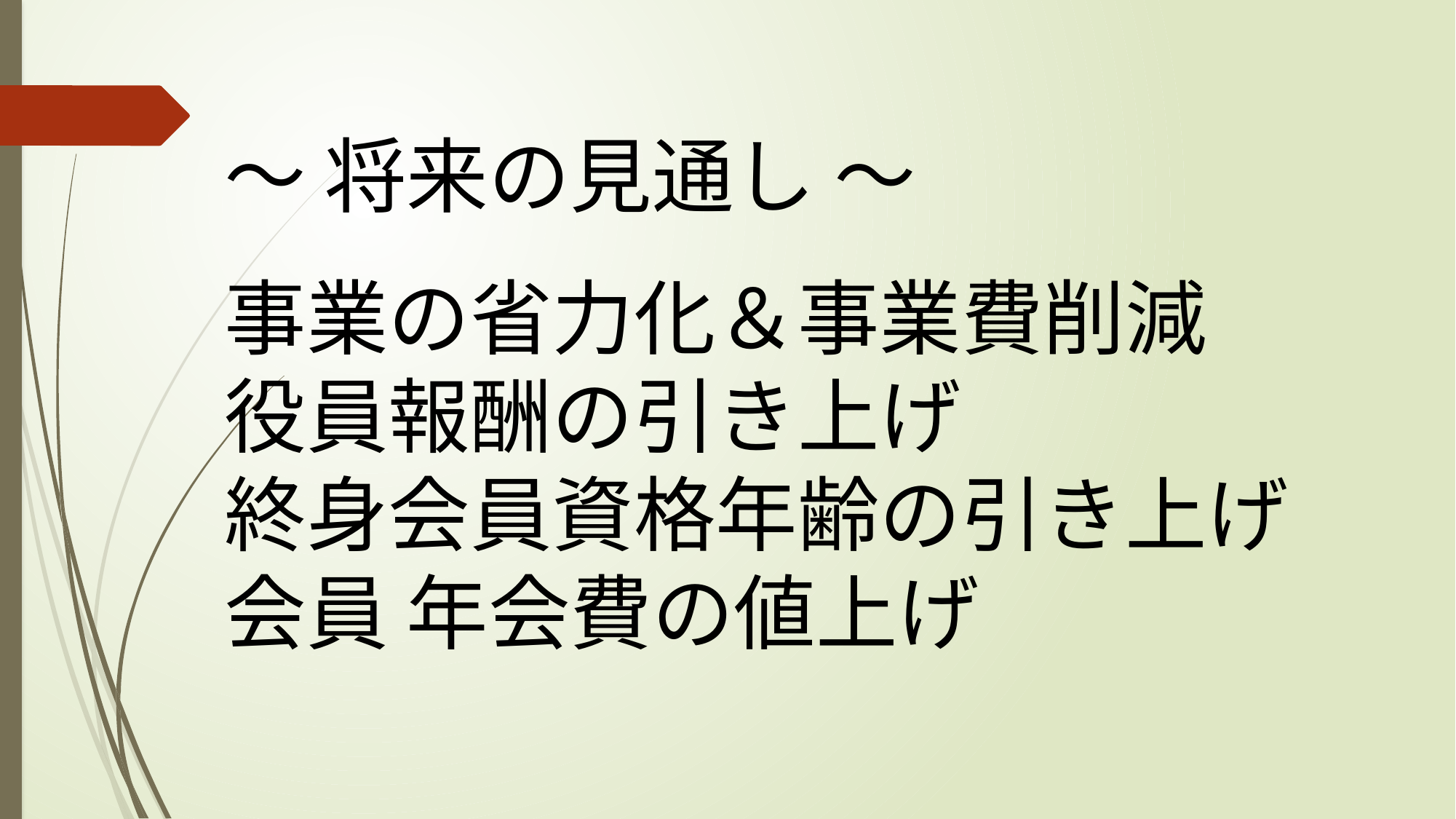

～ 将来の見通し ～

事業の省力化＆事業費削減
役員報酬の引き上げ
終身会員資格年齢の引き上げ
会員 年会費の値上げ